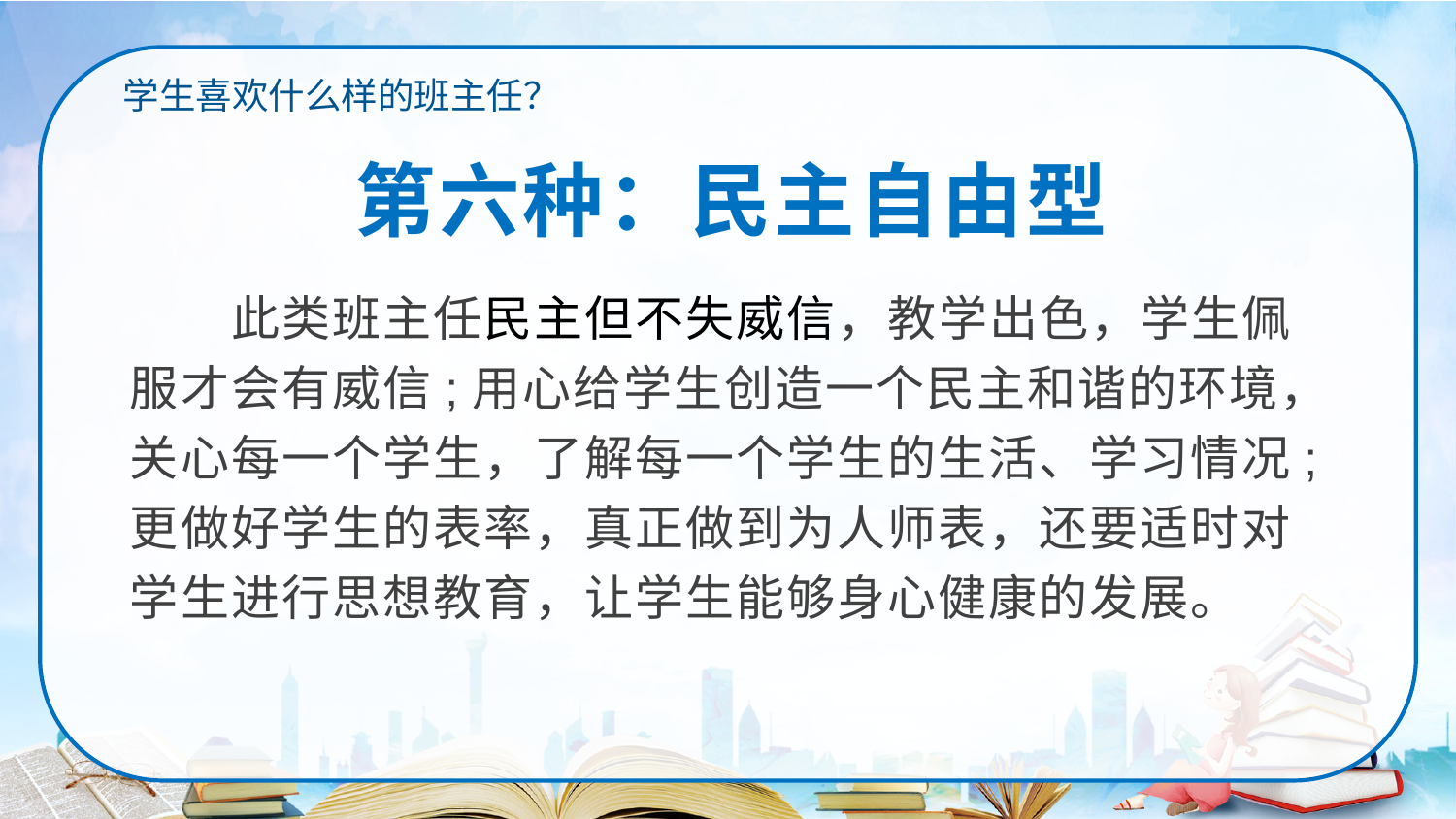

学生喜欢什么样的班主任？
第六种：民主自由型
此类班主任民主但不失威信，教学出色，学生佩服才会有威信;用心给学生创造一个民主和谐的环境，关心每一个学生，了解每一个学生的生活、学习情况;更做好学生的表率，真正做到为人师表，还要适时对学生进行思想教育，让学生能够身心健康的发展。